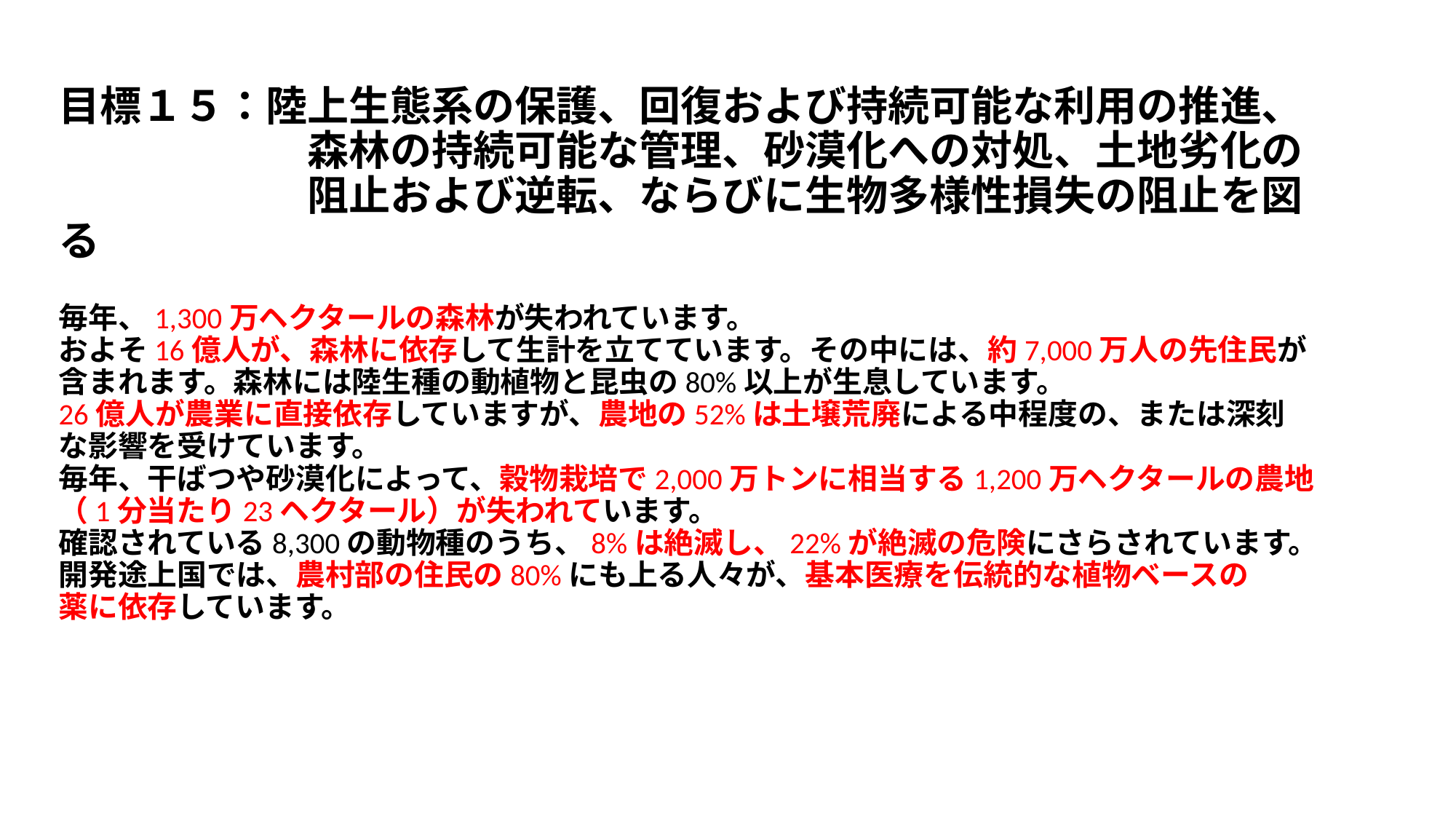

# 目標１５：陸上生態系の保護、回復および持続可能な利用の推進、 　　　　　　森林の持続可能な管理、砂漠化への対処、土地劣化の 　　　　　　阻止および逆転、ならびに生物多様性損失の阻止を図る 毎年、1,300万ヘクタールの森林が失われています。 およそ16億人が、森林に依存して生計を立てています。その中には、約7,000万人の先住民が 含まれます。森林には陸生種の動植物と昆虫の80%以上が生息しています。 26億人が農業に直接依存していますが、農地の52%は土壌荒廃による中程度の、または深刻 な影響を受けています。 毎年、干ばつや砂漠化によって、穀物栽培で2,000万トンに相当する1,200万ヘクタールの農地 （1分当たり23ヘクタール）が失われています。 確認されている8,300の動物種のうち、8%は絶滅し、22%が絶滅の危険にさらされています。 開発途上国では、農村部の住民の80%にも上る人々が、基本医療を伝統的な植物ベースの 薬に依存しています。